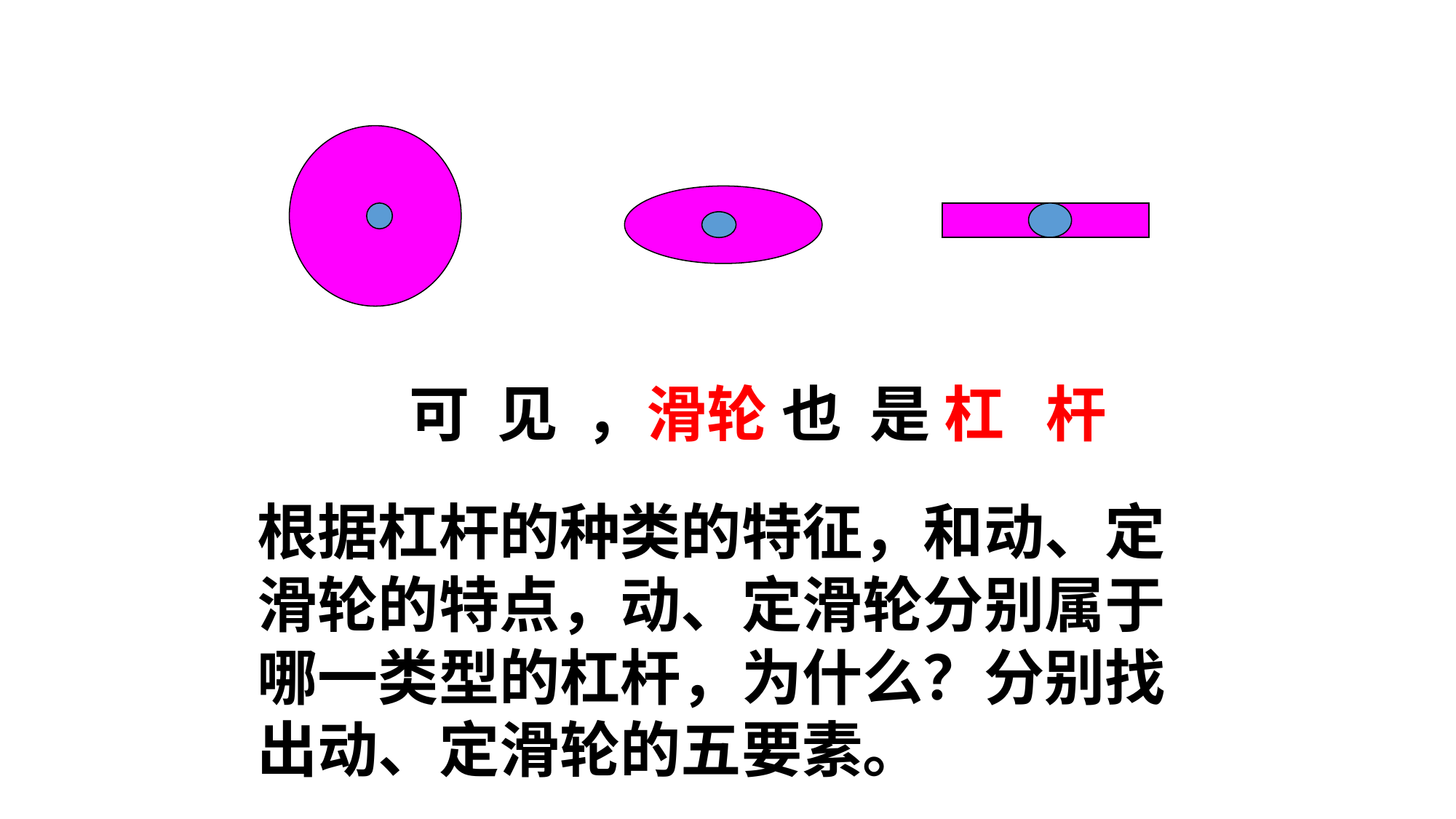

可  见  ，滑轮 也  是 杠   杆
根据杠杆的种类的特征，和动、定滑轮的特点，动、定滑轮分别属于哪一类型的杠杆，为什么？分别找出动、定滑轮的五要素。